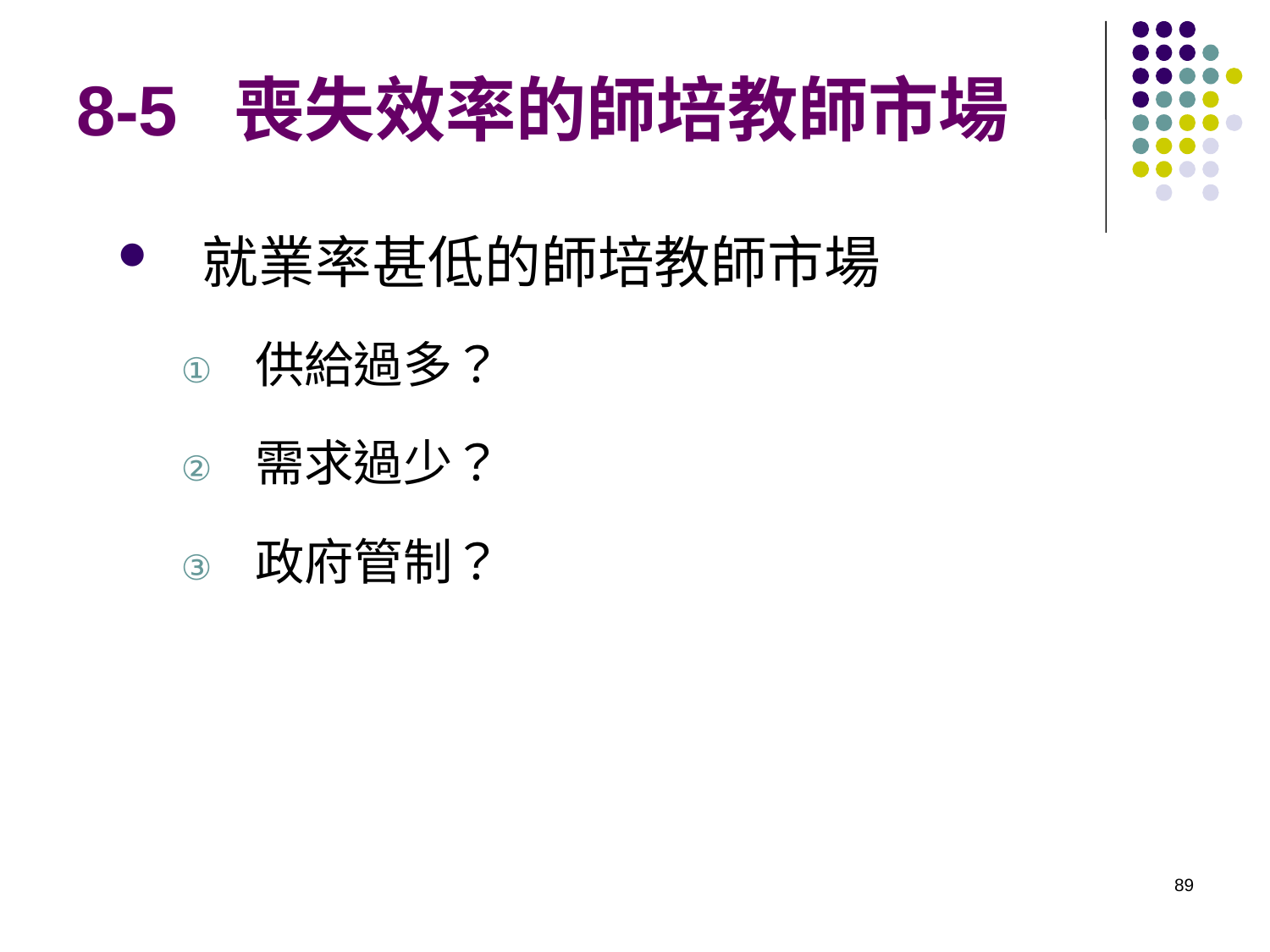

# 8-5  喪失效率的師培教師市場
就業率甚低的師培教師市場
供給過多？
需求過少？
政府管制？
89